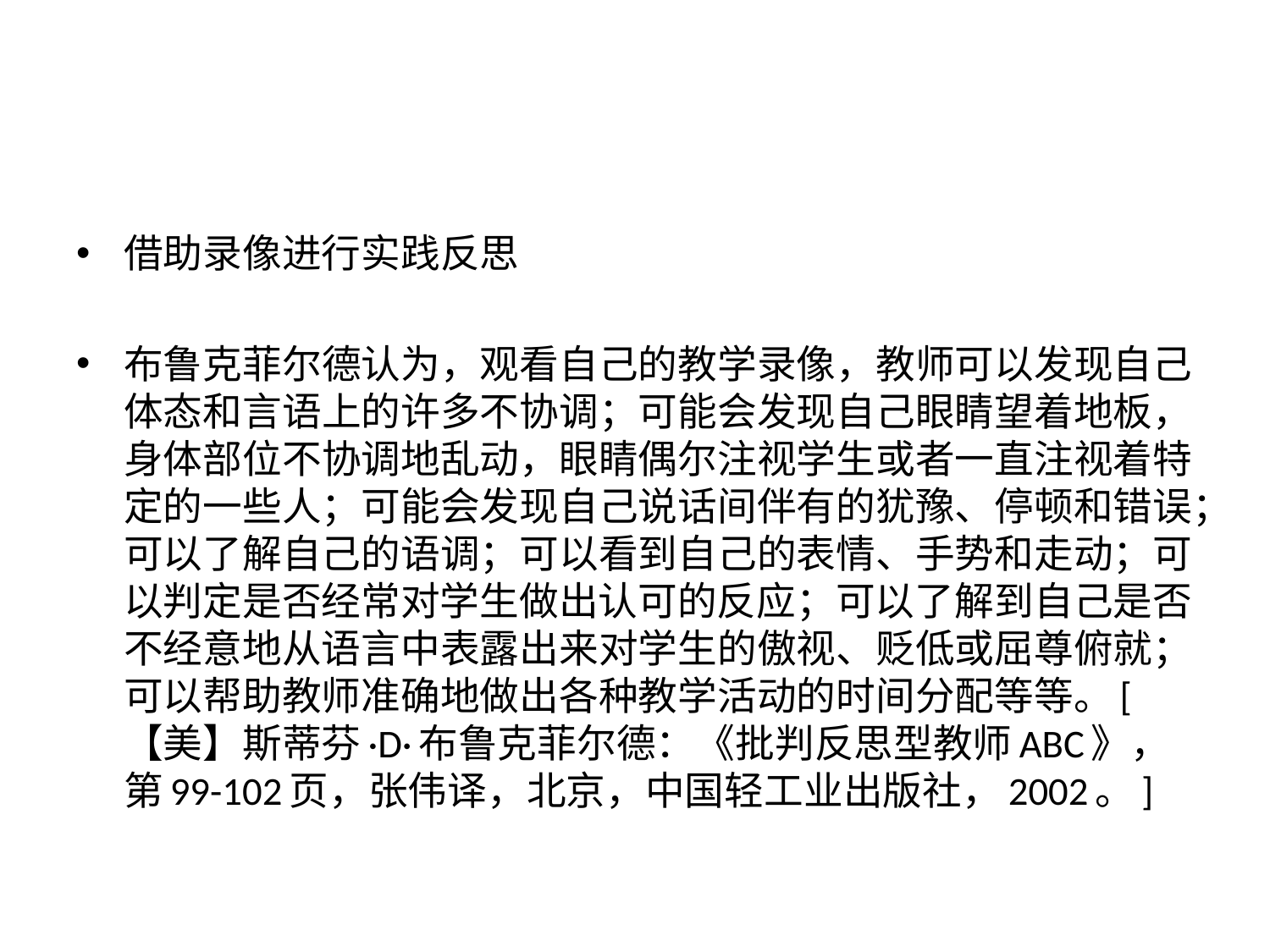

#
借助录像进行实践反思

布鲁克菲尔德认为，观看自己的教学录像，教师可以发现自己体态和言语上的许多不协调；可能会发现自己眼睛望着地板，身体部位不协调地乱动，眼睛偶尔注视学生或者一直注视着特定的一些人；可能会发现自己说话间伴有的犹豫、停顿和错误；可以了解自己的语调；可以看到自己的表情、手势和走动；可以判定是否经常对学生做出认可的反应；可以了解到自己是否不经意地从语言中表露出来对学生的傲视、贬低或屈尊俯就；可以帮助教师准确地做出各种教学活动的时间分配等等。[ 【美】斯蒂芬·D·布鲁克菲尔德：《批判反思型教师ABC》，第99-102页，张伟译，北京，中国轻工业出版社，2002。]